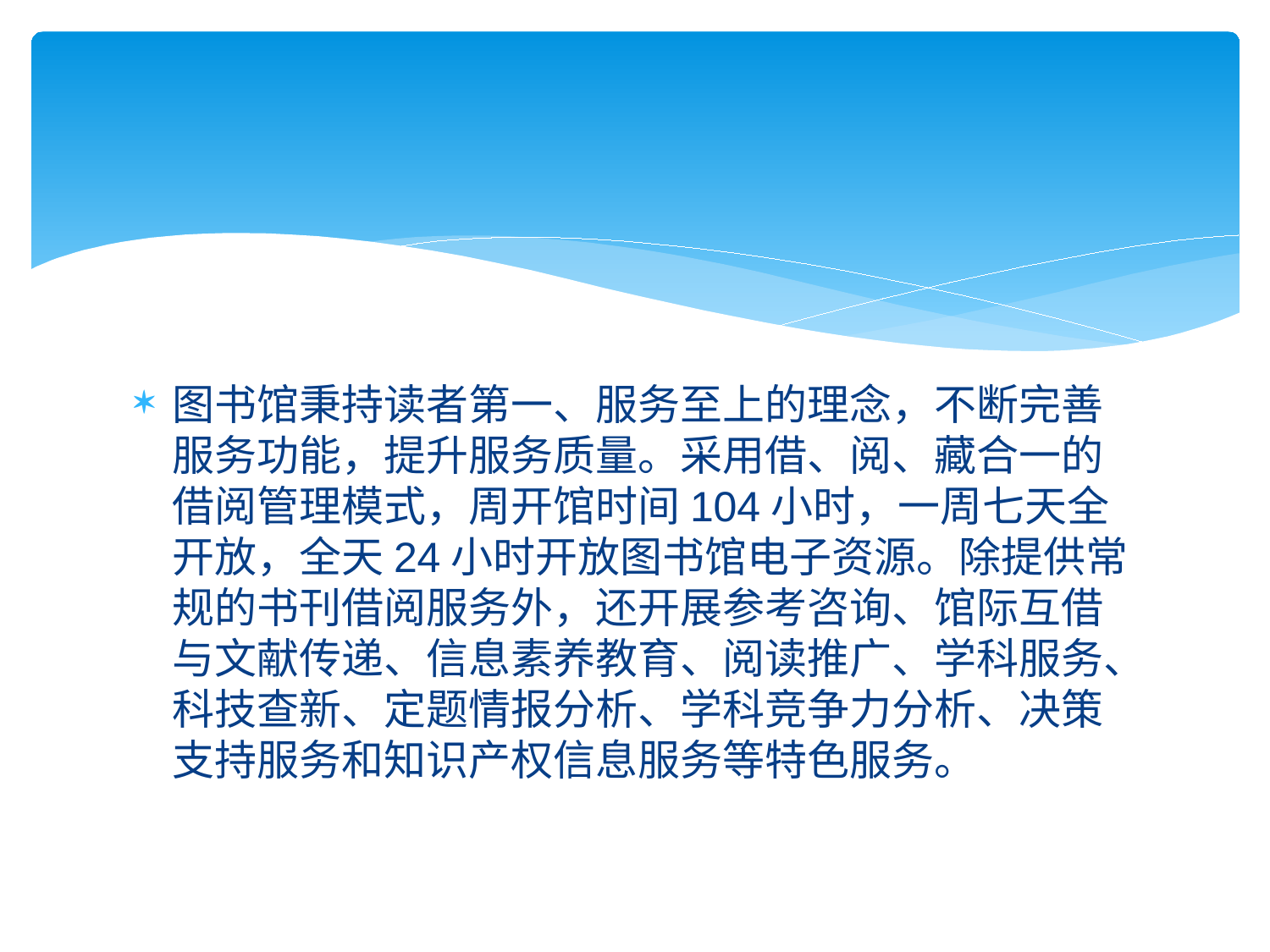

#
图书馆秉持读者第一、服务至上的理念，不断完善服务功能，提升服务质量。采用借、阅、藏合一的借阅管理模式，周开馆时间104小时，一周七天全开放，全天24小时开放图书馆电子资源。除提供常规的书刊借阅服务外，还开展参考咨询、馆际互借与文献传递、信息素养教育、阅读推广、学科服务、科技查新、定题情报分析、学科竞争力分析、决策支持服务和知识产权信息服务等特色服务。